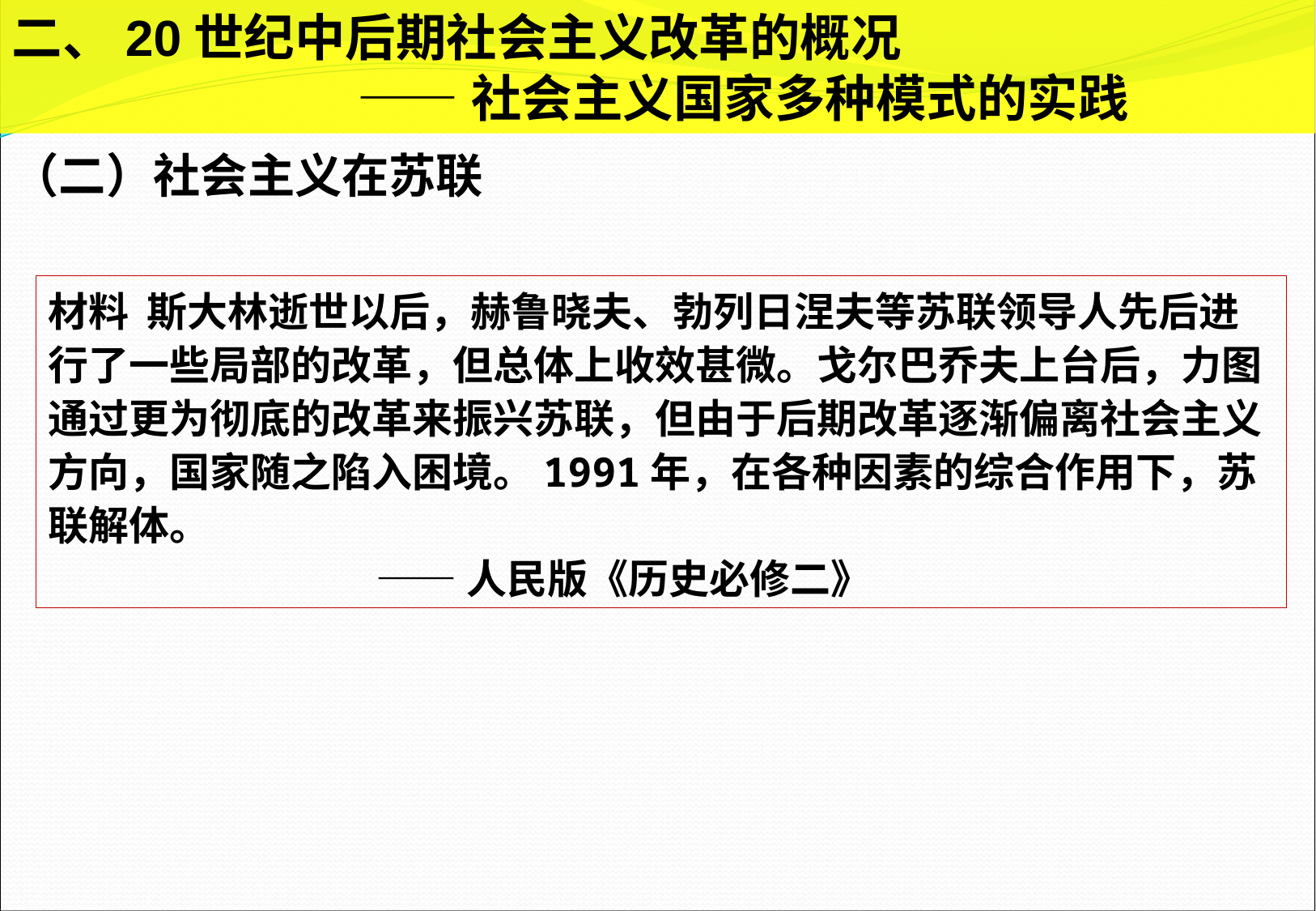

二、20世纪中后期社会主义改革的概况
                              ——社会主义国家多种模式的实践
（二）社会主义在苏联
材料  斯大林逝世以后，赫鲁晓夫、勃列日涅夫等苏联领导人先后进行了一些局部的改革，但总体上收效甚微。戈尔巴乔夫上台后，力图通过更为彻底的改革来振兴苏联，但由于后期改革逐渐偏离社会主义方向，国家随之陷入困境。1991年，在各种因素的综合作用下，苏联解体。
                                    ——人民版《历史必修二》